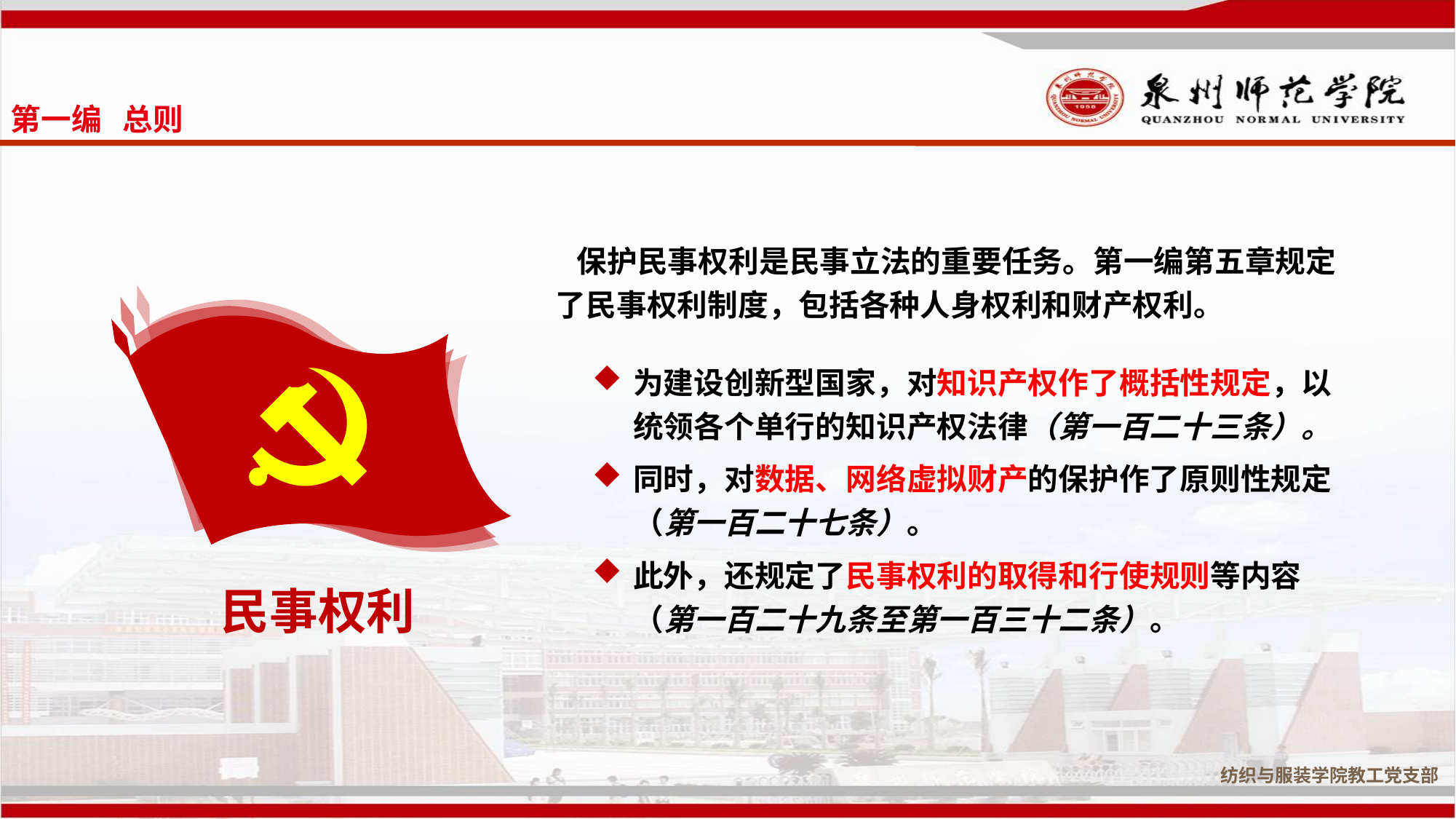

第一编   总则
  保护民事权利是民事立法的重要任务。第一编第五章规定了民事权利制度，包括各种人身权利和财产权利。

民事权利
为建设创新型国家，对知识产权作了概括性规定，以统领各个单行的知识产权法律（第一百二十三条）。
同时，对数据、网络虚拟财产的保护作了原则性规定（第一百二十七条）。
此外，还规定了民事权利的取得和行使规则等内容（第一百二十九条至第一百三十二条）。
纺织与服装学院教工党支部